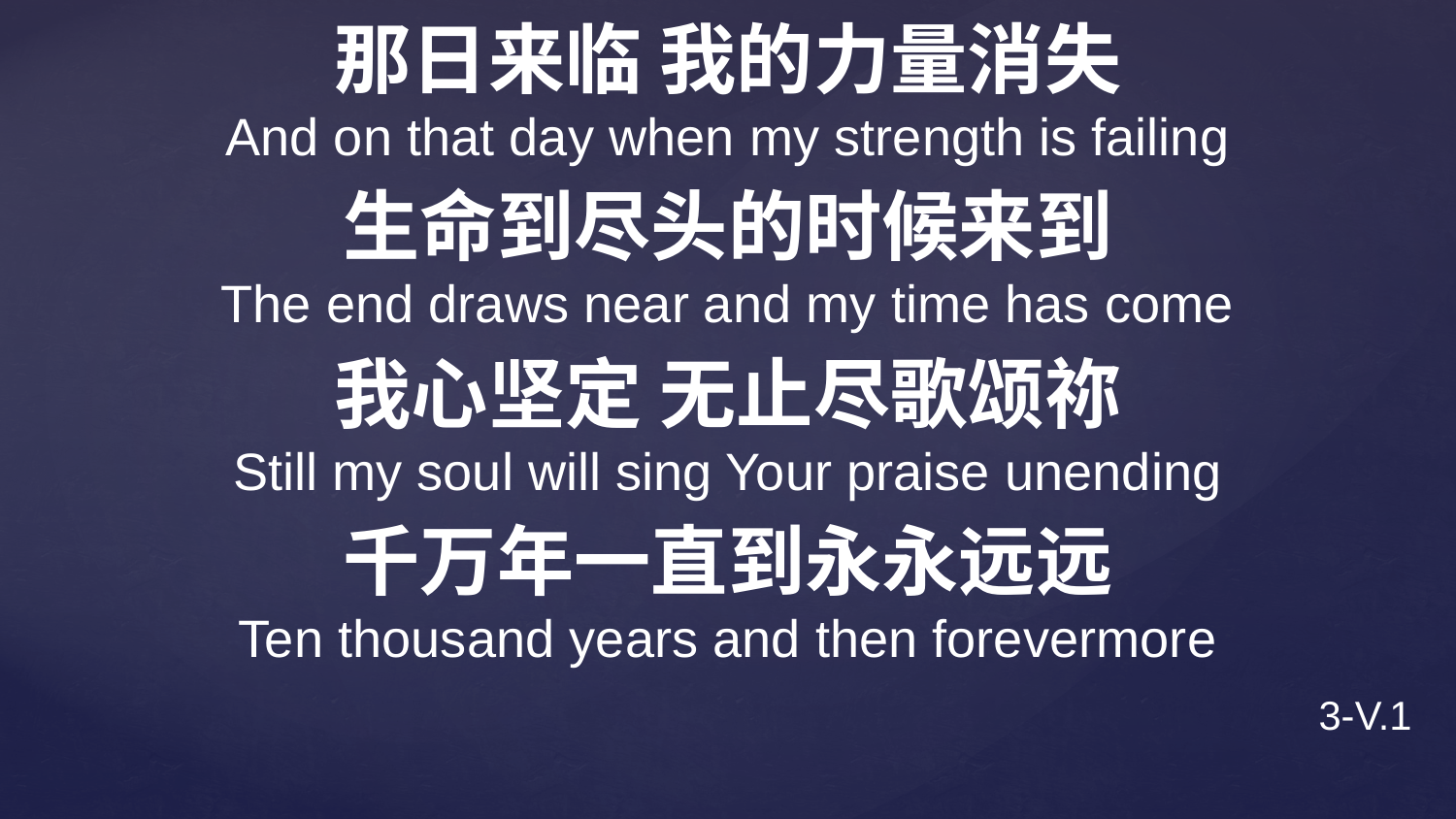

那日来临 我的力量消失
And on that day when my strength is failing
生命到尽头的时候来到
The end draws near and my time has come
我心坚定 无止尽歌颂祢
Still my soul will sing Your praise unending
千万年一直到永永远远
Ten thousand years and then forevermore

3-V.1